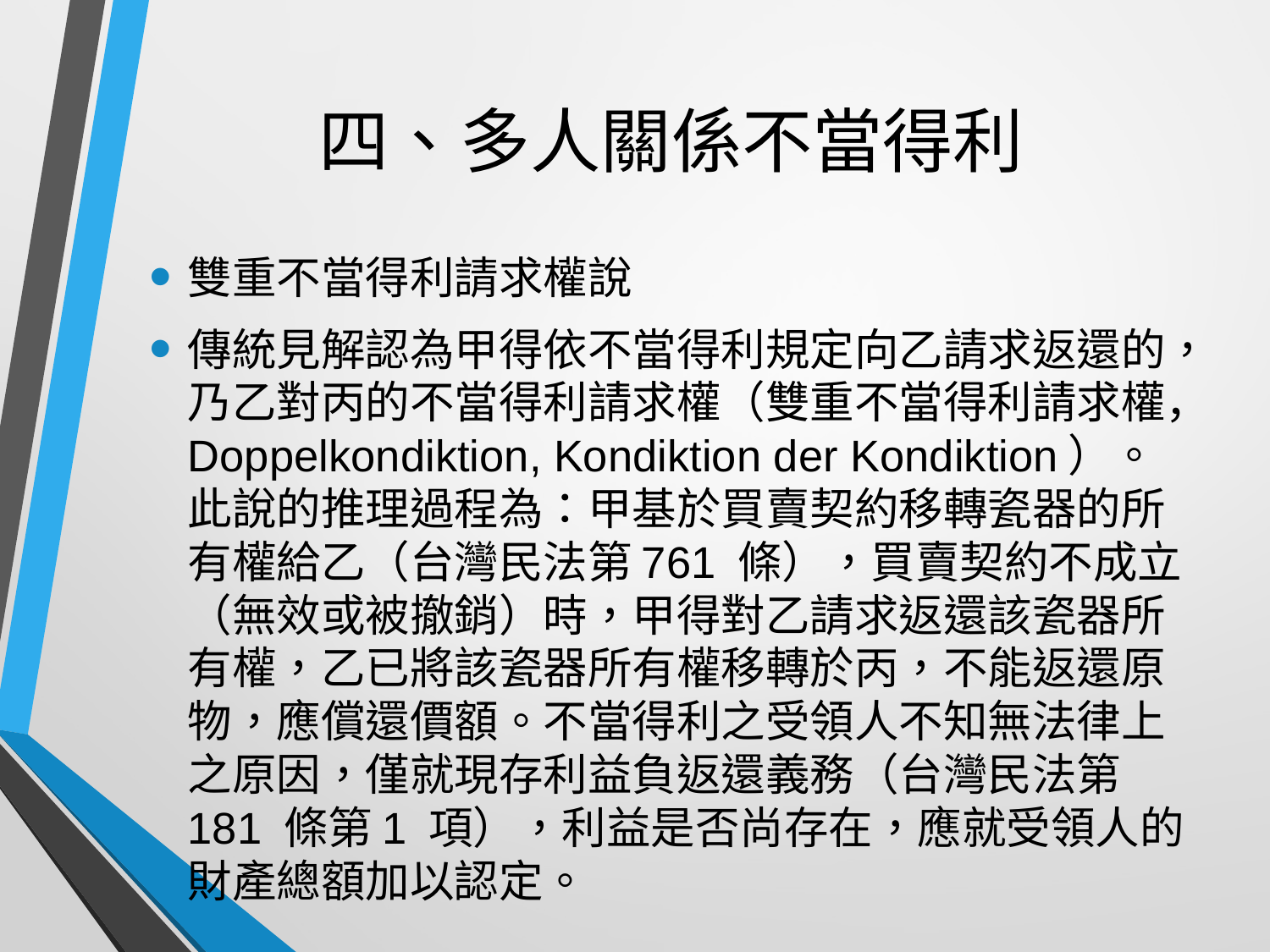

# 四、多人關係不當得利
雙重不當得利請求權說
傳統見解認為甲得依不當得利規定向乙請求返還的，乃乙對丙的不當得利請求權（雙重不當得利請求權，Doppelkondiktion, Kondiktion der Kondiktion）。此說的推理過程為：甲基於買賣契約移轉瓷器的所有權給乙（台灣民法第761 條），買賣契約不成立（無效或被撤銷）時，甲得對乙請求返還該瓷器所有權，乙已將該瓷器所有權移轉於丙，不能返還原物，應償還價額。不當得利之受領人不知無法律上之原因，僅就現存利益負返還義務（台灣民法第181 條第1 項），利益是否尚存在，應就受領人的財產總額加以認定。